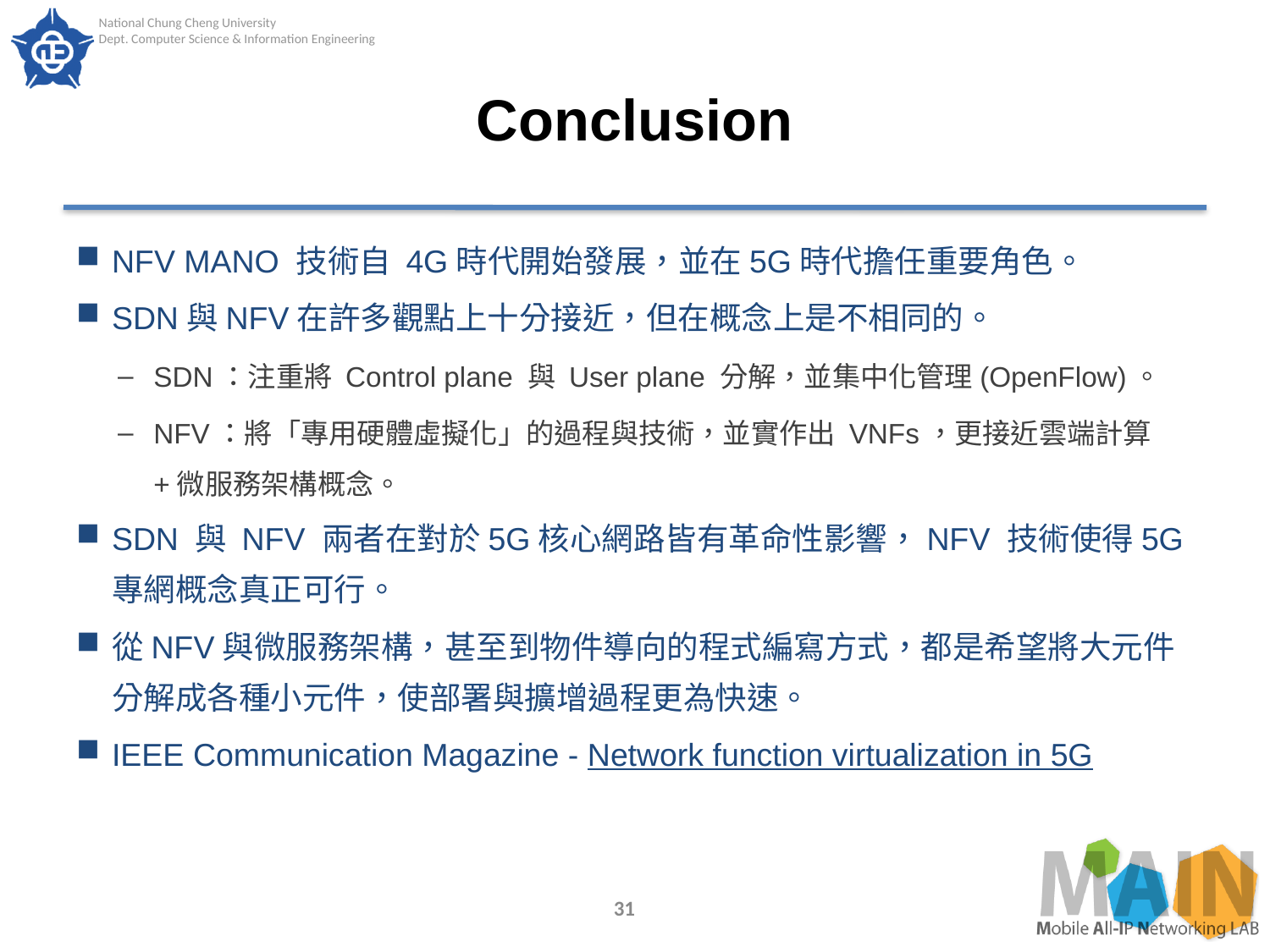

# Conclusion
NFV MANO 技術自 4G時代開始發展，並在5G時代擔任重要角色。
SDN與NFV在許多觀點上十分接近，但在概念上是不相同的。
SDN：注重將 Control plane 與 User plane 分解，並集中化管理(OpenFlow)。
NFV：將「專用硬體虛擬化」的過程與技術，並實作出 VNFs，更接近雲端計算+微服務架構概念。
SDN 與 NFV 兩者在對於5G核心網路皆有革命性影響，NFV 技術使得5G專網概念真正可行。
從NFV與微服務架構，甚至到物件導向的程式編寫方式，都是希望將大元件分解成各種小元件，使部署與擴增過程更為快速。
IEEE Communication Magazine - Network function virtualization in 5G
31